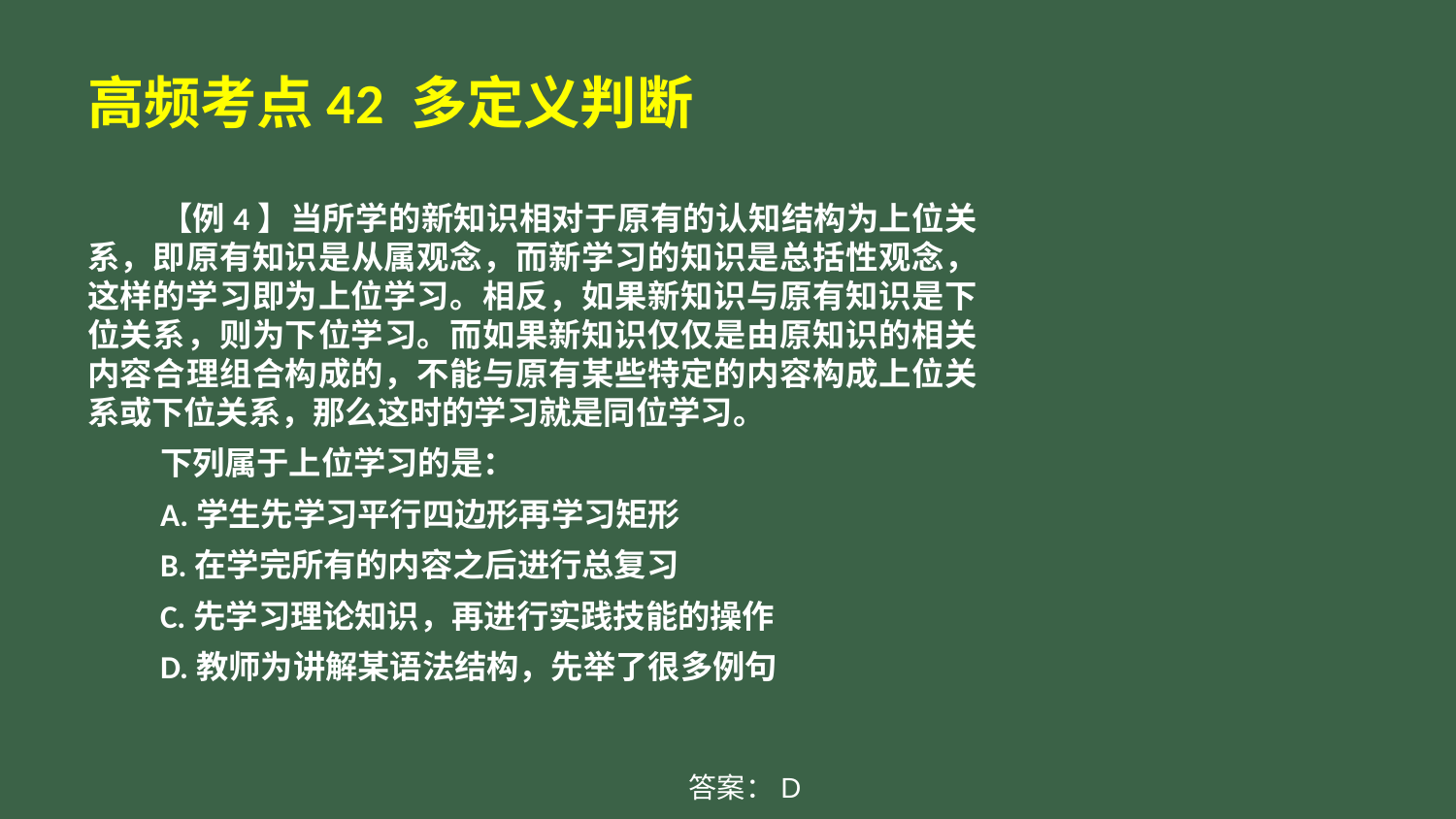

# 高频考点42 多定义判断
【例4】当所学的新知识相对于原有的认知结构为上位关系，即原有知识是从属观念，而新学习的知识是总括性观念，这样的学习即为上位学习。相反，如果新知识与原有知识是下位关系，则为下位学习。而如果新知识仅仅是由原知识的相关内容合理组合构成的，不能与原有某些特定的内容构成上位关系或下位关系，那么这时的学习就是同位学习。
下列属于上位学习的是：
A.学生先学习平行四边形再学习矩形
B.在学完所有的内容之后进行总复习
C.先学习理论知识，再进行实践技能的操作
D.教师为讲解某语法结构，先举了很多例句

答案：D